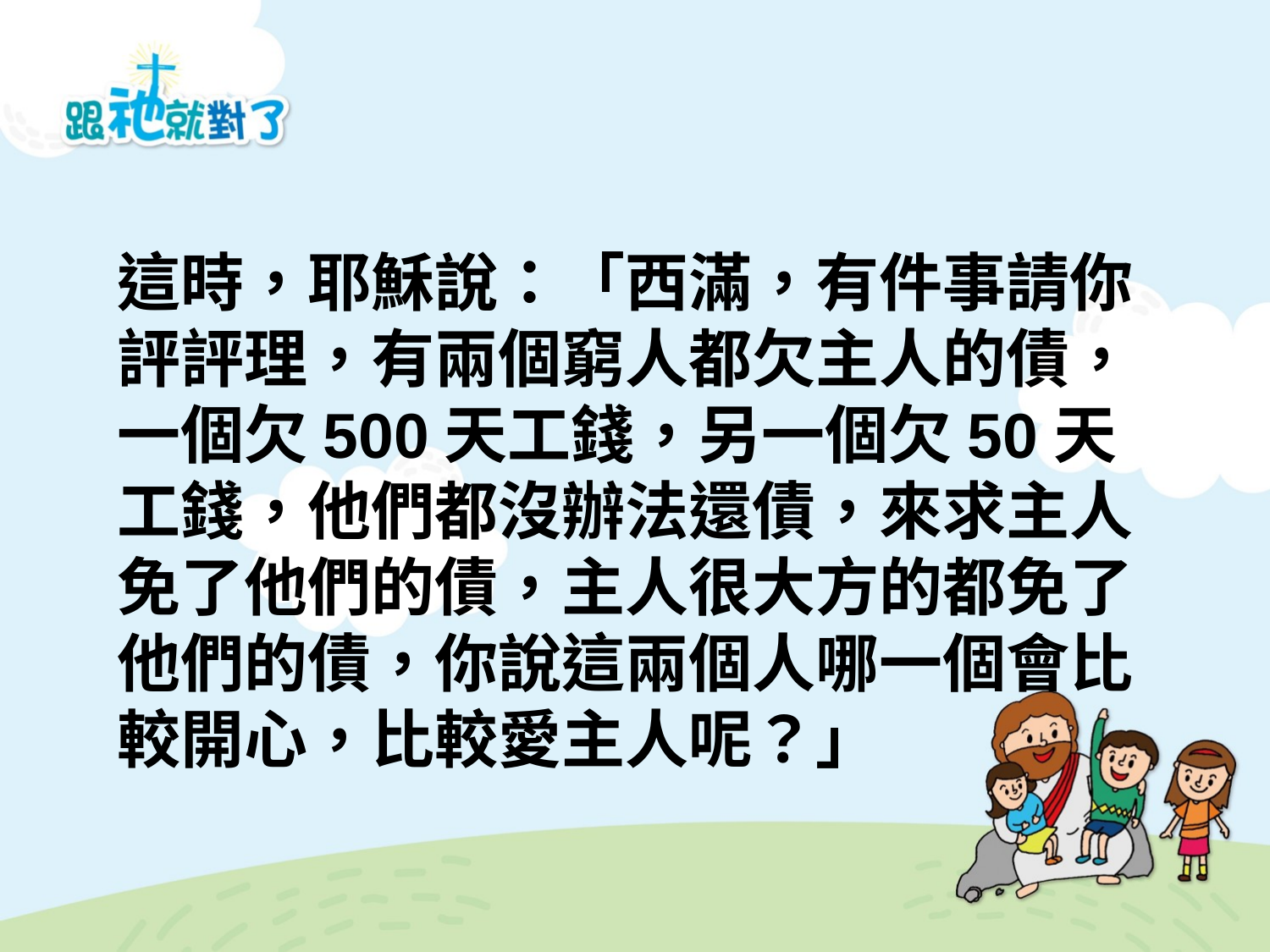

這時，耶穌說：「西滿，有件事請你評評理，有兩個窮人都欠主人的債，一個欠500天工錢，另一個欠50天工錢，他們都沒辦法還債，來求主人免了他們的債，主人很大方的都免了他們的債，你說這兩個人哪一個會比較開心，比較愛主人呢？」